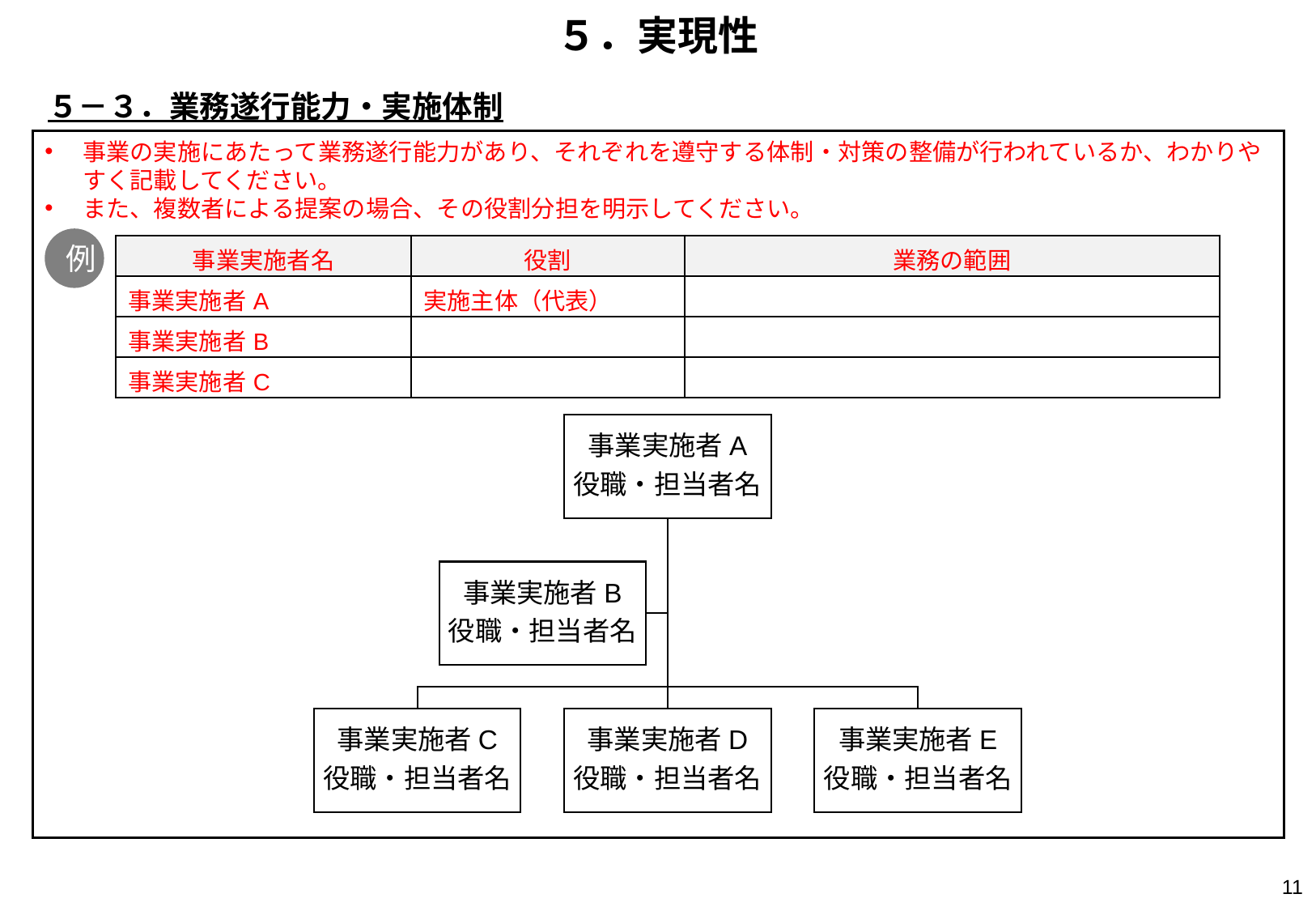

# ５．実現性
５－３．業務遂行能力・実施体制

事業の実施にあたって業務遂行能力があり、それぞれを遵守する体制・対策の整備が行われているか、わかりやすく記載してください。
また、複数者による提案の場合、その役割分担を明示してください。
例
| 事業実施者名 | 役割 | 業務の範囲 |
| --- | --- | --- |
| 事業実施者A | 実施主体（代表） |  |
| 事業実施者B |  |  |
| 事業実施者C |  |  |
事業実施者A
役職・担当者名
事業実施者C
役職・担当者名
事業実施者D
役職・担当者名
事業実施者E
役職・担当者名
事業実施者B
役職・担当者名
11